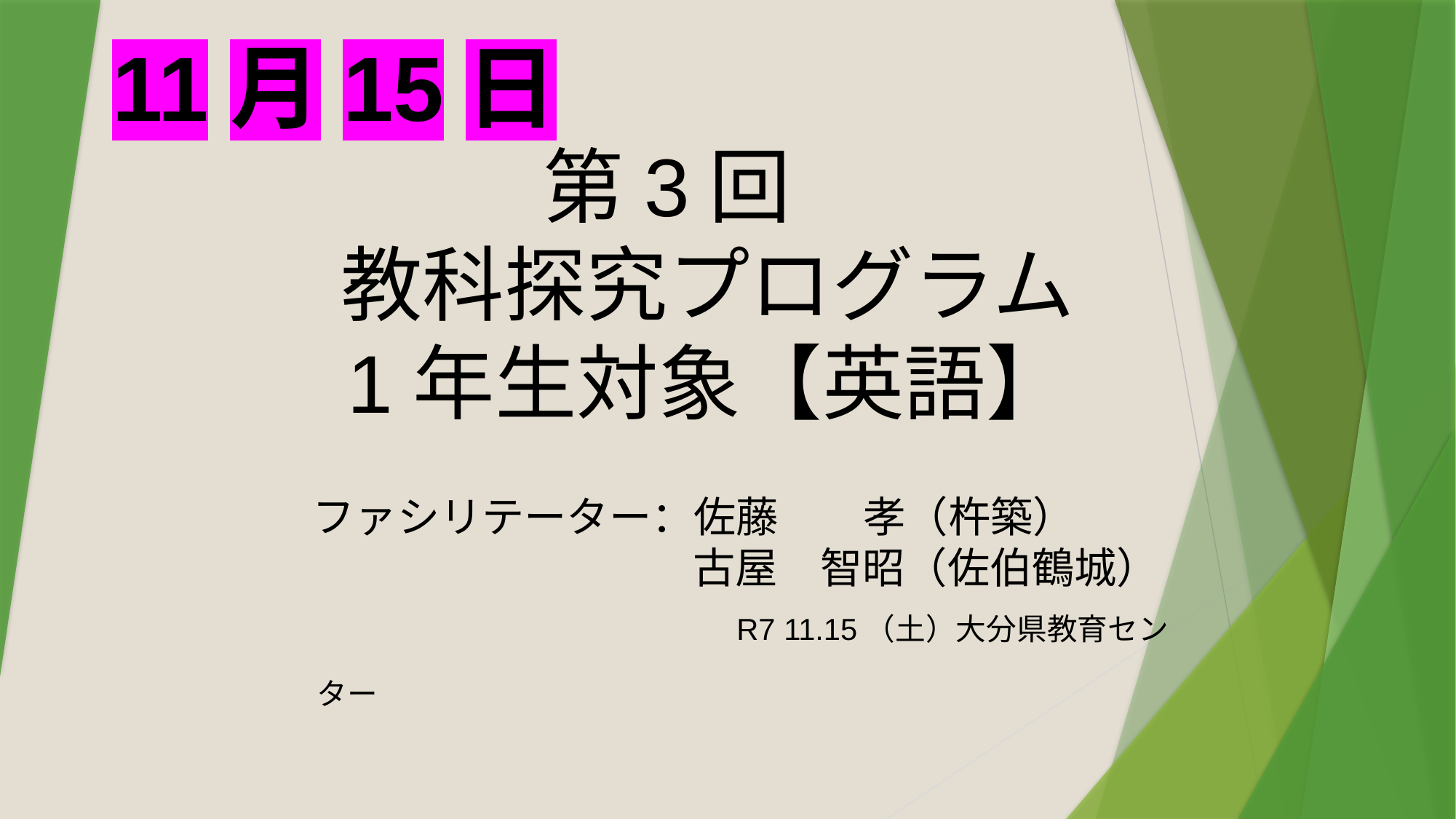

11月15日
# 第3回　 教科探究プログラム 1年生対象【英語】
　ファシリテーター：佐藤　　孝（杵築）
　　　　　　　   　　古屋　智昭（佐伯鶴城）
　　　　　　　　　　　　R7 11.15（土）大分県教育センター